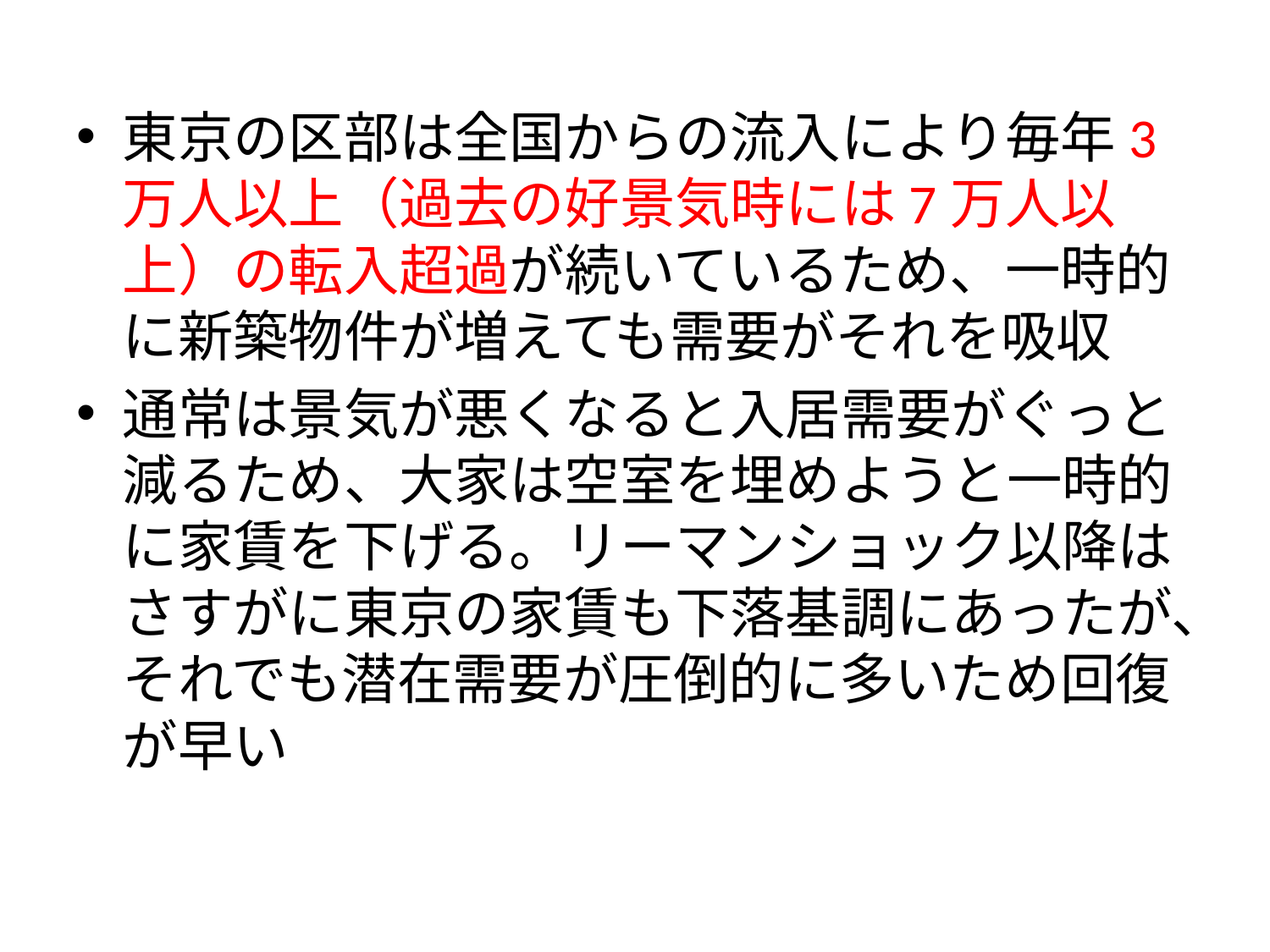

東京の区部は全国からの流入により毎年3万人以上（過去の好景気時には7万人以上）の転入超過が続いているため、一時的に新築物件が増えても需要がそれを吸収
通常は景気が悪くなると入居需要がぐっと減るため、大家は空室を埋めようと一時的に家賃を下げる。リーマンショック以降はさすがに東京の家賃も下落基調にあったが、それでも潜在需要が圧倒的に多いため回復が早い